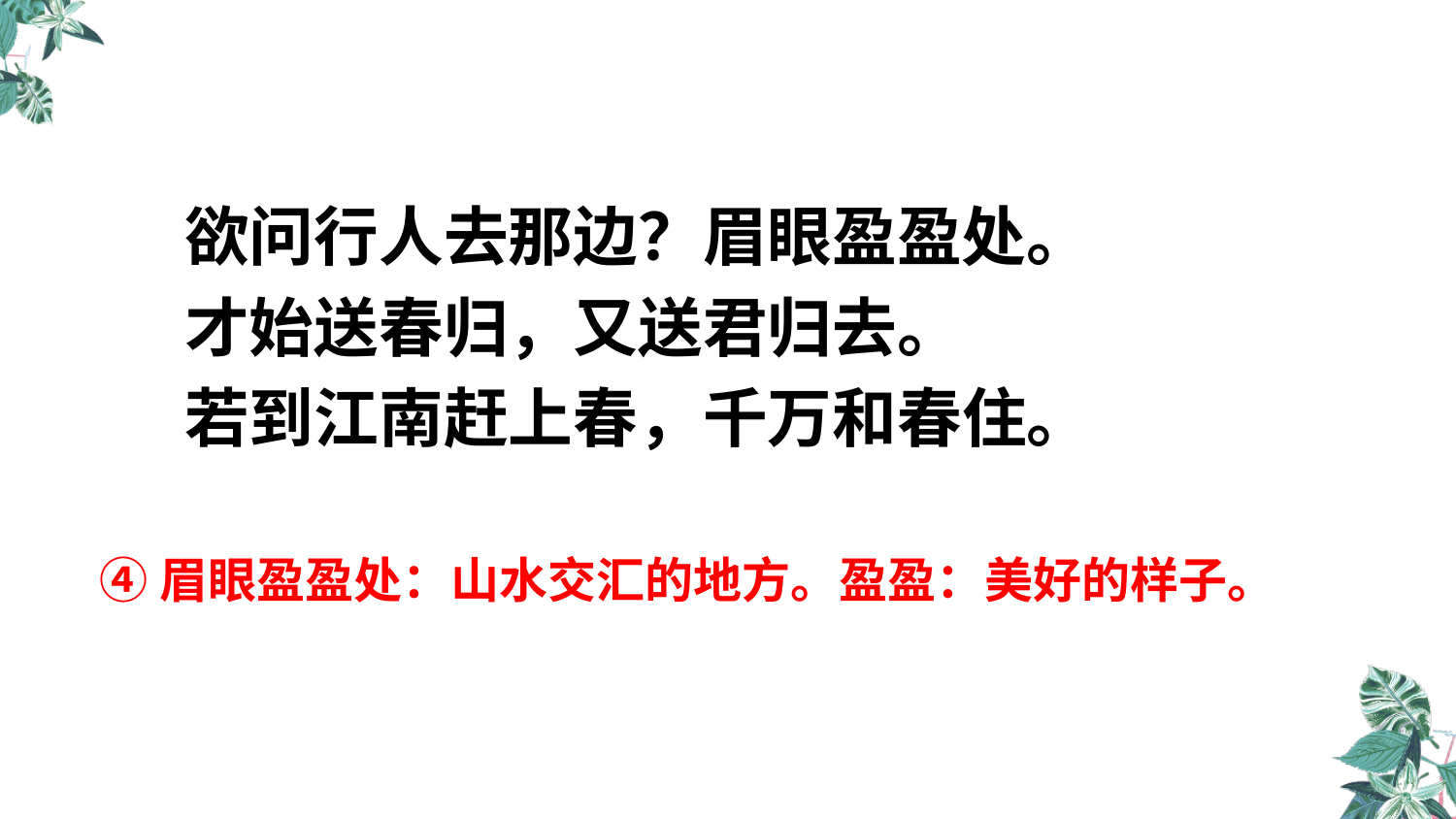

欲问行人去那边？眉眼盈盈处。
才始送春归，又送君归去。
若到江南赶上春，千万和春住。
④眉眼盈盈处：山水交汇的地方。盈盈：美好的样子。